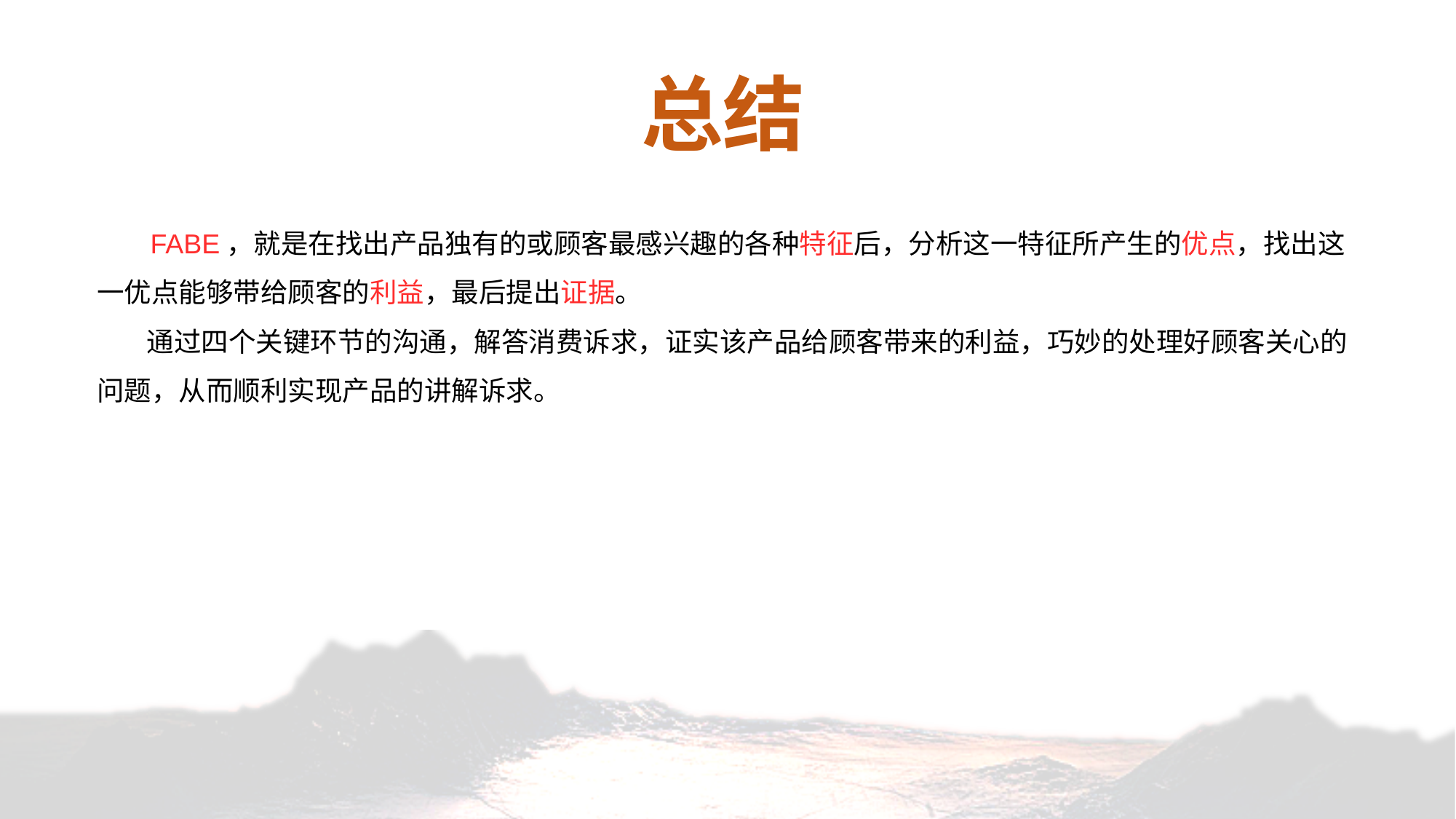

总结
       FABE，就是在找出产品独有的或顾客最感兴趣的各种特征后，分析这一特征所产生的优点，找出这一优点能够带给顾客的利益，最后提出证据。
       通过四个关键环节的沟通，解答消费诉求，证实该产品给顾客带来的利益，巧妙的处理好顾客关心的问题，从而顺利实现产品的讲解诉求。